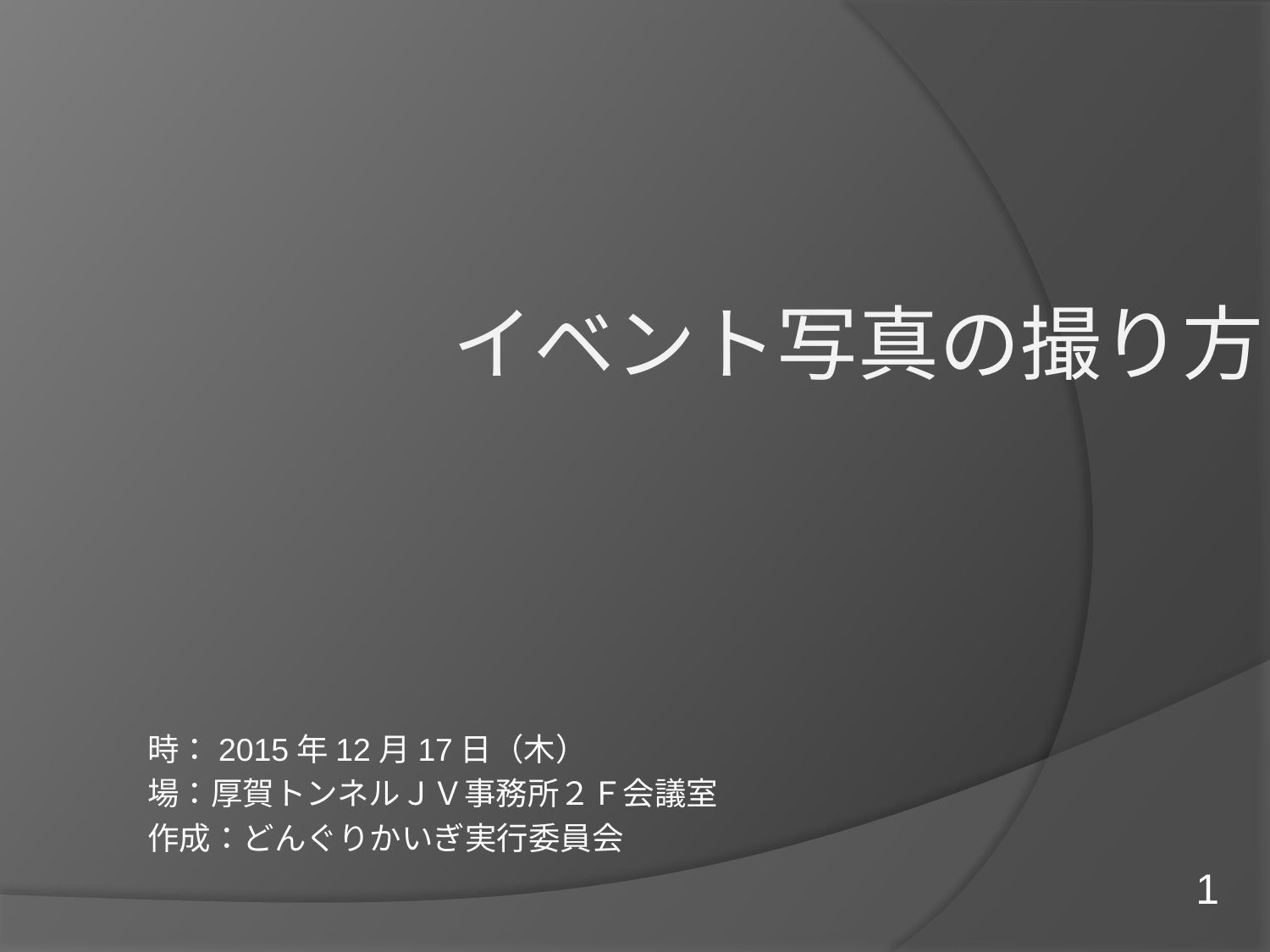

# イベント写真の撮り方
時：2015年12月17日（木）
場：厚賀トンネルＪＶ事務所２Ｆ会議室
作成：どんぐりかいぎ実行委員会
1